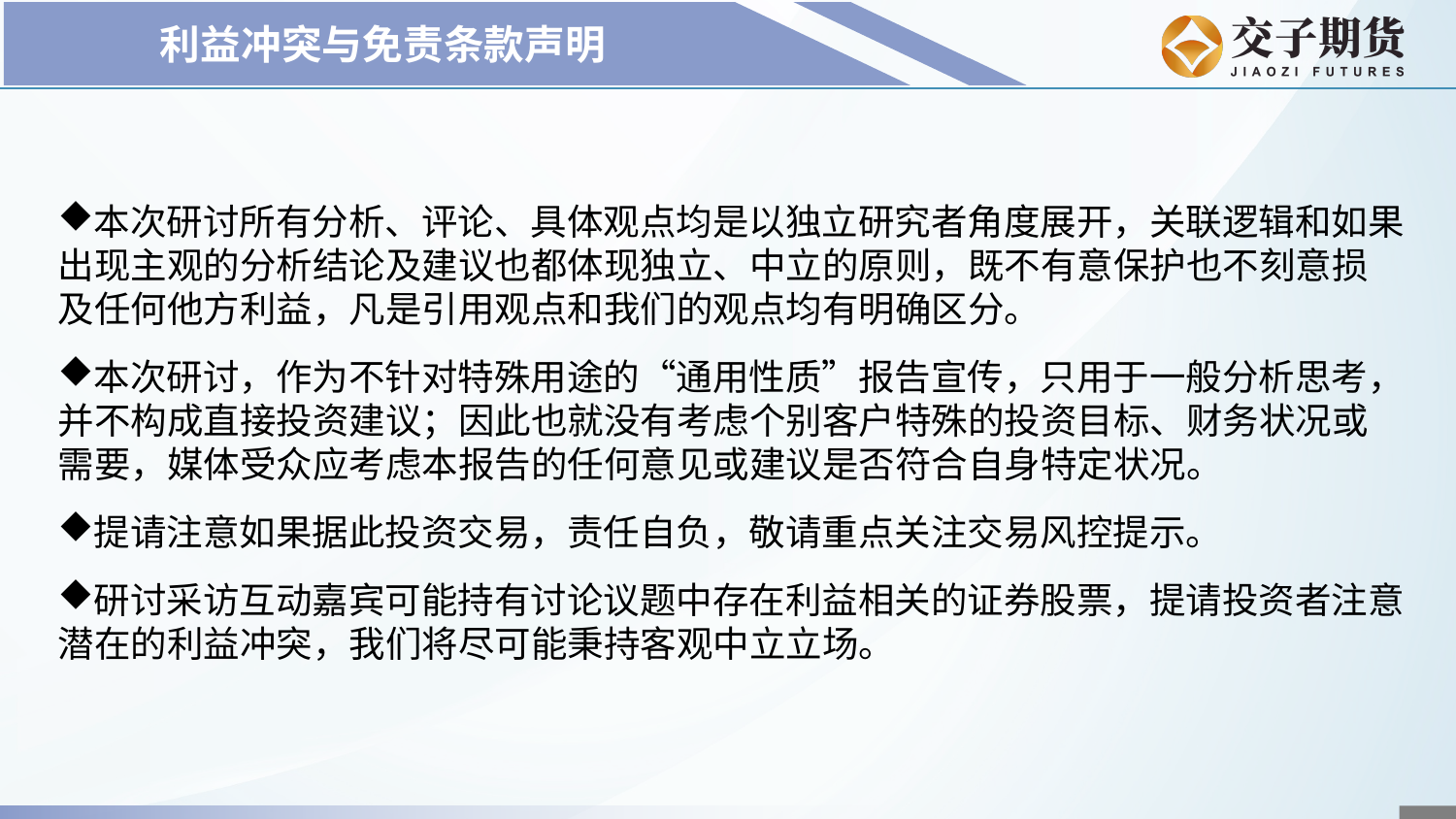

# 利益冲突与免责条款声明

本次研讨所有分析、评论、具体观点均是以独立研究者角度展开，关联逻辑和如果出现主观的分析结论及建议也都体现独立、中立的原则，既不有意保护也不刻意损及任何他方利益，凡是引用观点和我们的观点均有明确区分。
本次研讨，作为不针对特殊用途的“通用性质”报告宣传，只用于一般分析思考，并不构成直接投资建议；因此也就没有考虑个别客户特殊的投资目标、财务状况或需要，媒体受众应考虑本报告的任何意见或建议是否符合自身特定状况。
提请注意如果据此投资交易，责任自负，敬请重点关注交易风控提示。
研讨采访互动嘉宾可能持有讨论议题中存在利益相关的证券股票，提请投资者注意潜在的利益冲突，我们将尽可能秉持客观中立立场。